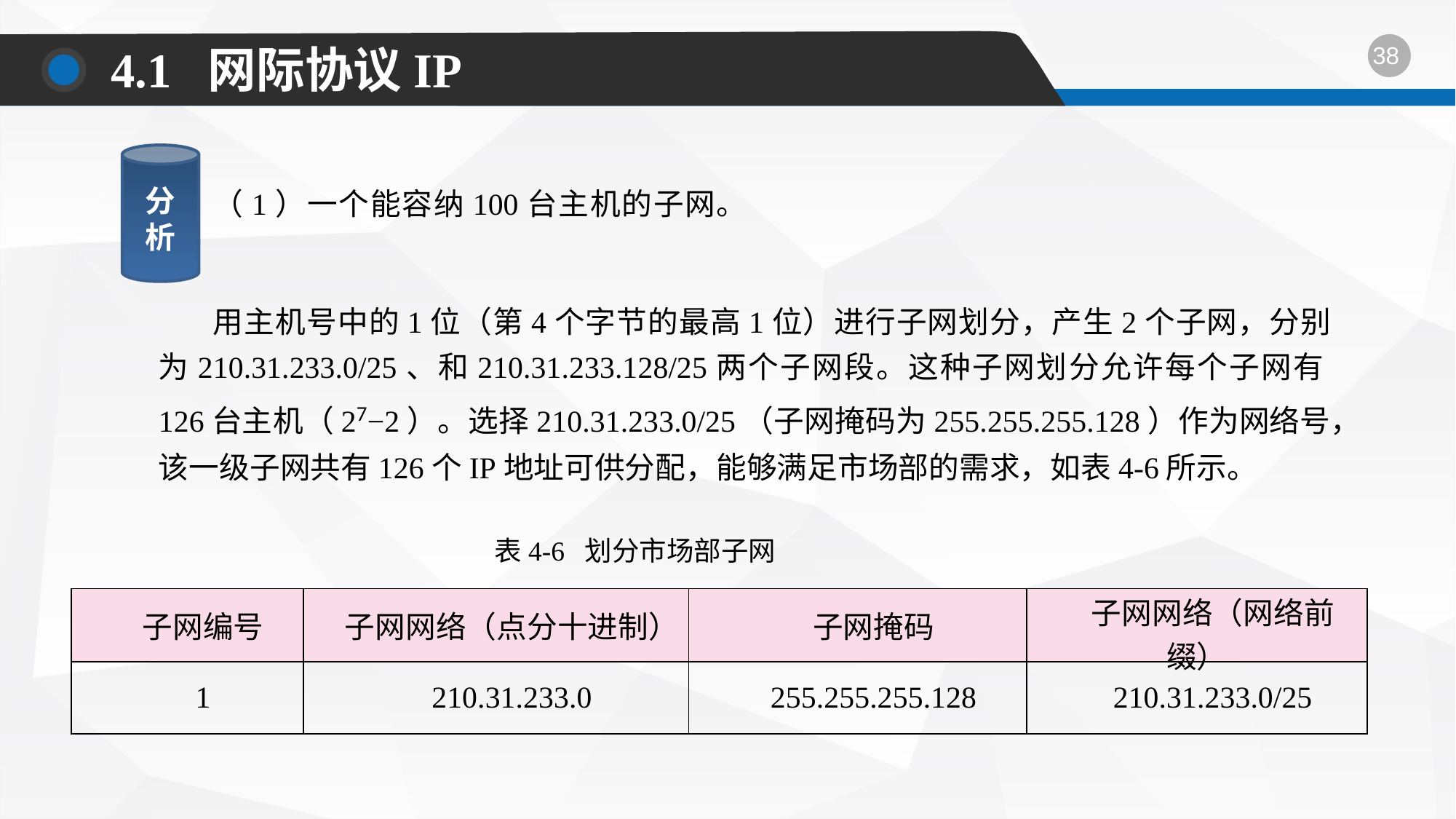

4.1  网际协议IP
分
析
（1）一个能容纳100台主机的子网。
用主机号中的1位（第4个字节的最高1位）进行子网划分，产生2个子网，分别为210.31.233.0/25、和210.31.233.128/25两个子网段。这种子网划分允许每个子网有126台主机（27−2）。选择210.31.233.0/25（子网掩码为255.255.255.128）作为网络号，该一级子网共有126个IP地址可供分配，能够满足市场部的需求，如表4-6所示。
表4-6  划分市场部子网
| 子网编号 | 子网网络（点分十进制） | 子网掩码 | 子网网络（网络前缀） |
| --- | --- | --- | --- |
| 1 | 210.31.233.0 | 255.255.255.128 | 210.31.233.0/25 |